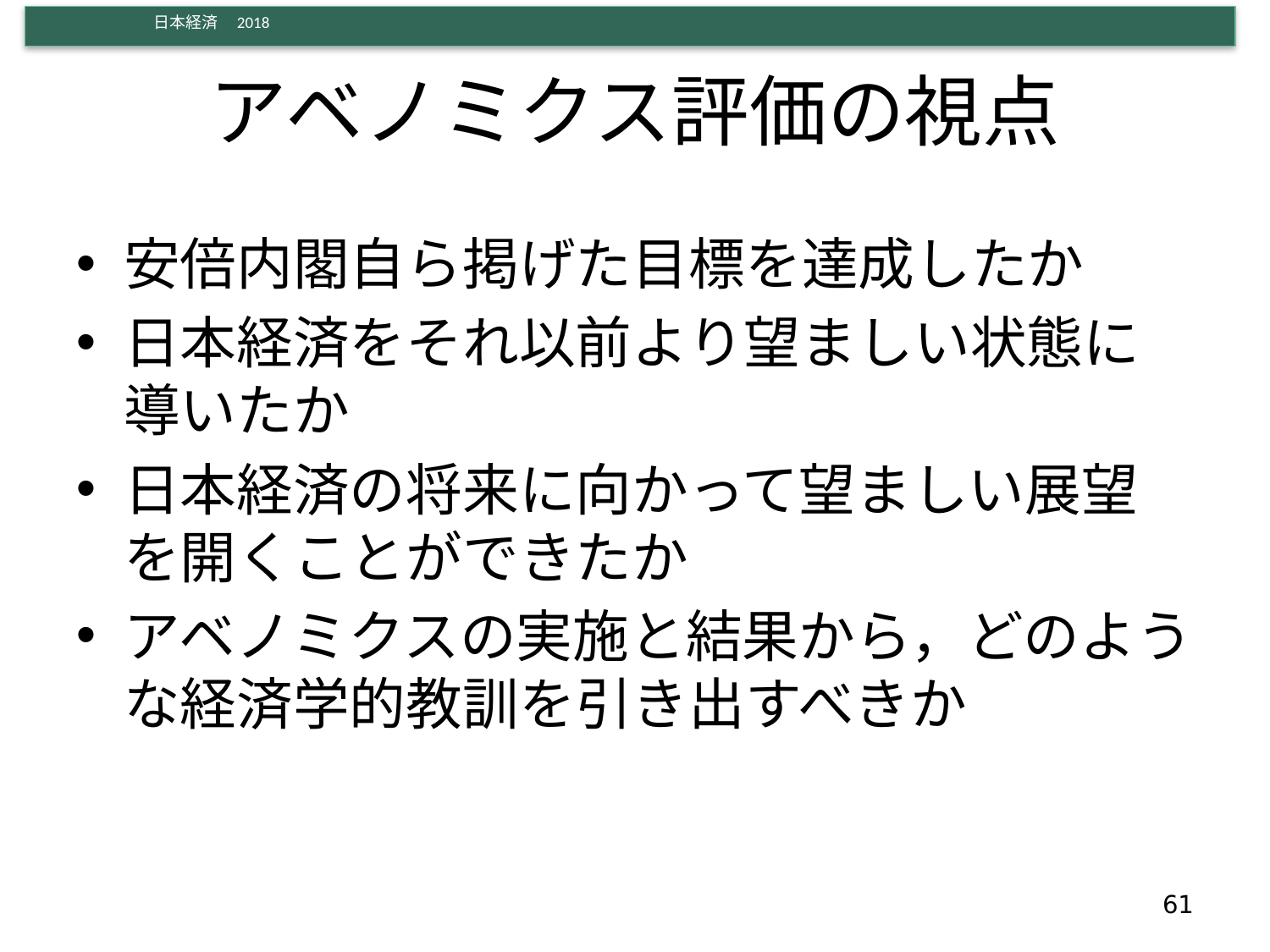

# アベノミクス評価の視点
安倍内閣自ら掲げた目標を達成したか
日本経済をそれ以前より望ましい状態に導いたか
日本経済の将来に向かって望ましい展望を開くことができたか
アベノミクスの実施と結果から，どのような経済学的教訓を引き出すべきか

61